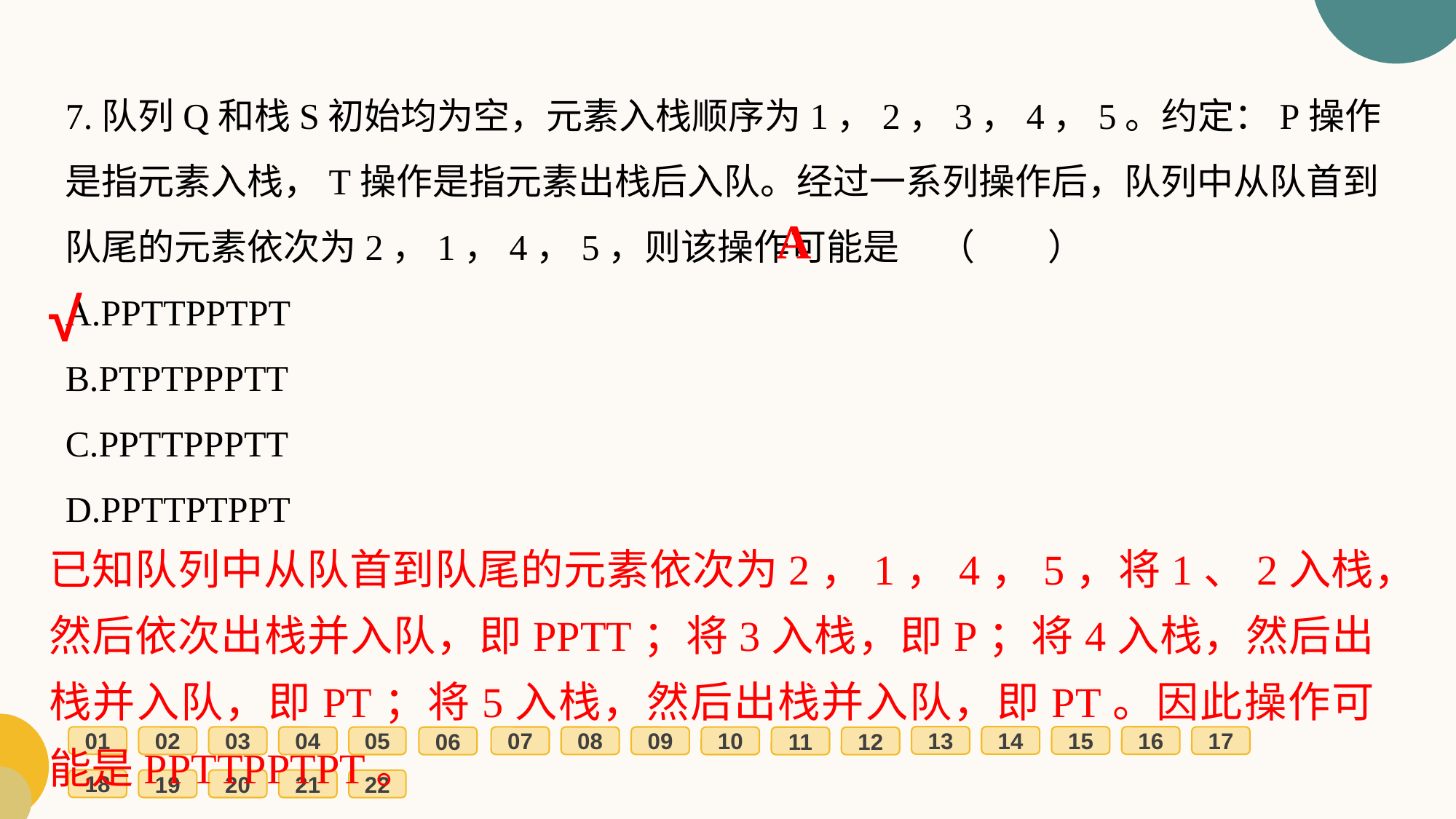

7.队列Q和栈S初始均为空，元素入栈顺序为1，2，3，4，5。约定：P操作是指元素入栈，T操作是指元素出栈后入队。经过一系列操作后，队列中从队首到队尾的元素依次为2，1，4，5，则该操作可能是	（　　）
A.PPTTPPTPT
B.PTPTPPPTT
C.PPTTPPPTT
D.PPTTPTPPT
A
√
已知队列中从队首到队尾的元素依次为2，1，4，5，将1、2入栈，然后依次出栈并入队，即PPTT；将3入栈，即P；将4入栈，然后出栈并入队，即PT；将5入栈，然后出栈并入队，即PT。因此操作可能是PPTTPPTPT。